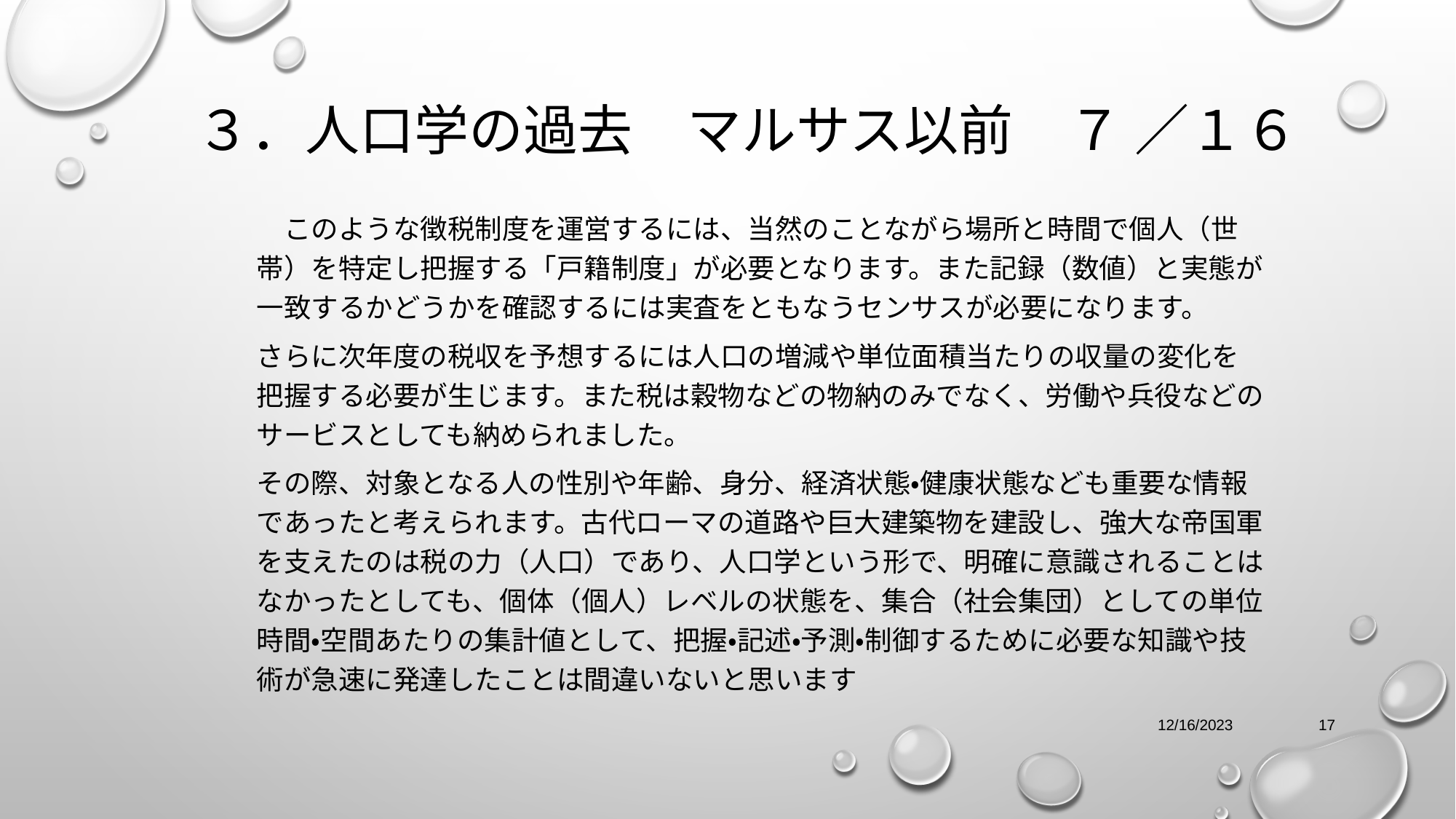

# ３．人口学の過去　マルサス以前　７ ／１６
　このような徴税制度を運営するには、当然のことながら場所と時間で個人（世帯）を特定し把握する「戸籍制度」が必要となります。また記録（数値）と実態が一致するかどうかを確認するには実査をともなうセンサスが必要になります。
さらに次年度の税収を予想するには人口の増減や単位面積当たりの収量の変化を把握する必要が生じます。また税は穀物などの物納のみでなく、労働や兵役などのサービスとしても納められました。
その際、対象となる人の性別や年齢、身分、経済状態・健康状態なども重要な情報であったと考えられます。古代ローマの道路や巨大建築物を建設し、強大な帝国軍を支えたのは税の力（人口）であり、人口学という形で、明確に意識されることはなかったとしても、個体（個人）レベルの状態を、集合（社会集団）としての単位時間・空間あたりの集計値として、把握・記述・予測・制御するために必要な知識や技術が急速に発達したことは間違いないと思います
12/16/2023
17